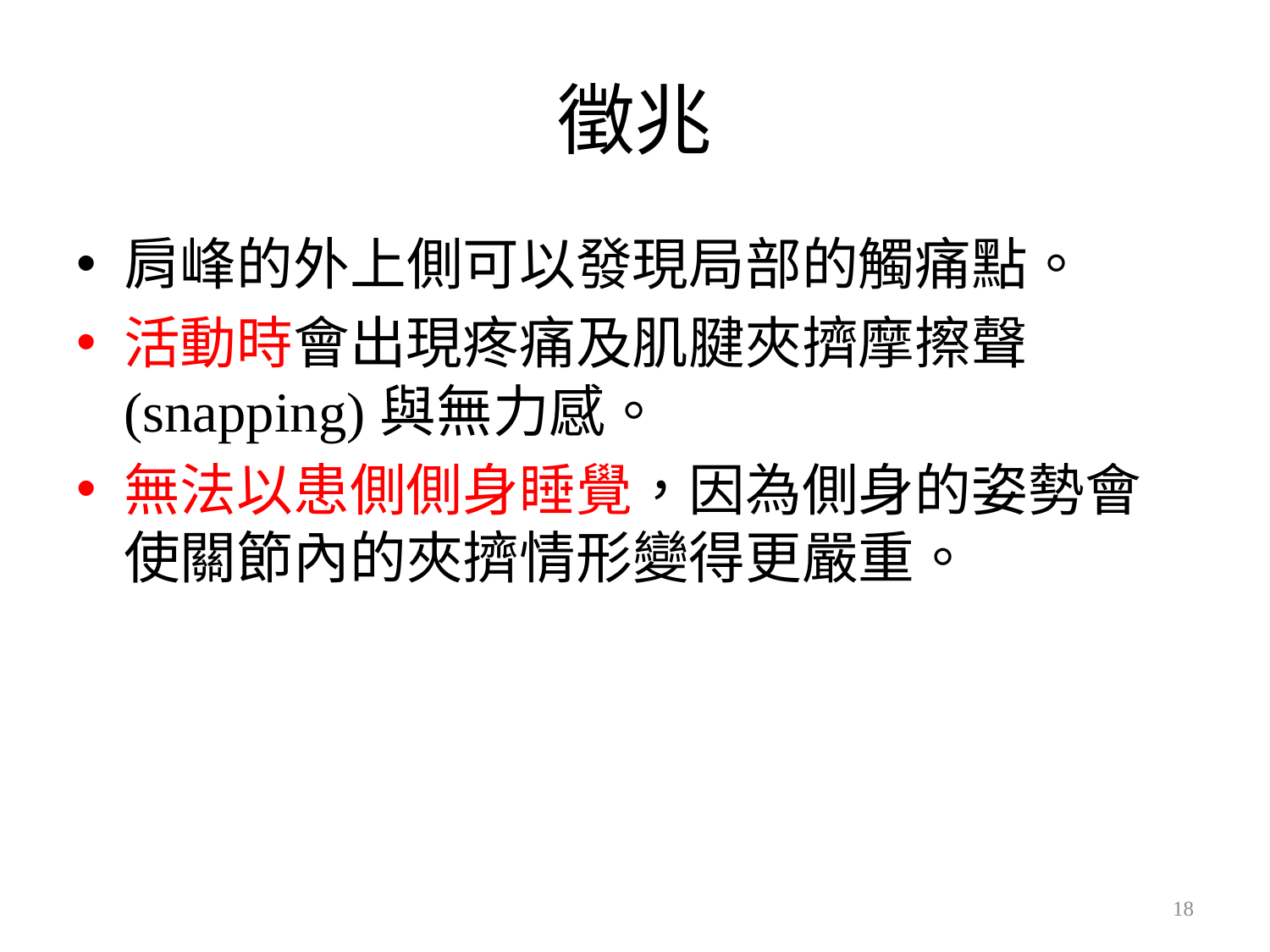

# 徵兆
肩峰的外上側可以發現局部的觸痛點。
活動時會出現疼痛及肌腱夾擠摩擦聲(snapping)與無力感。
無法以患側側身睡覺，因為側身的姿勢會使關節內的夾擠情形變得更嚴重。

18